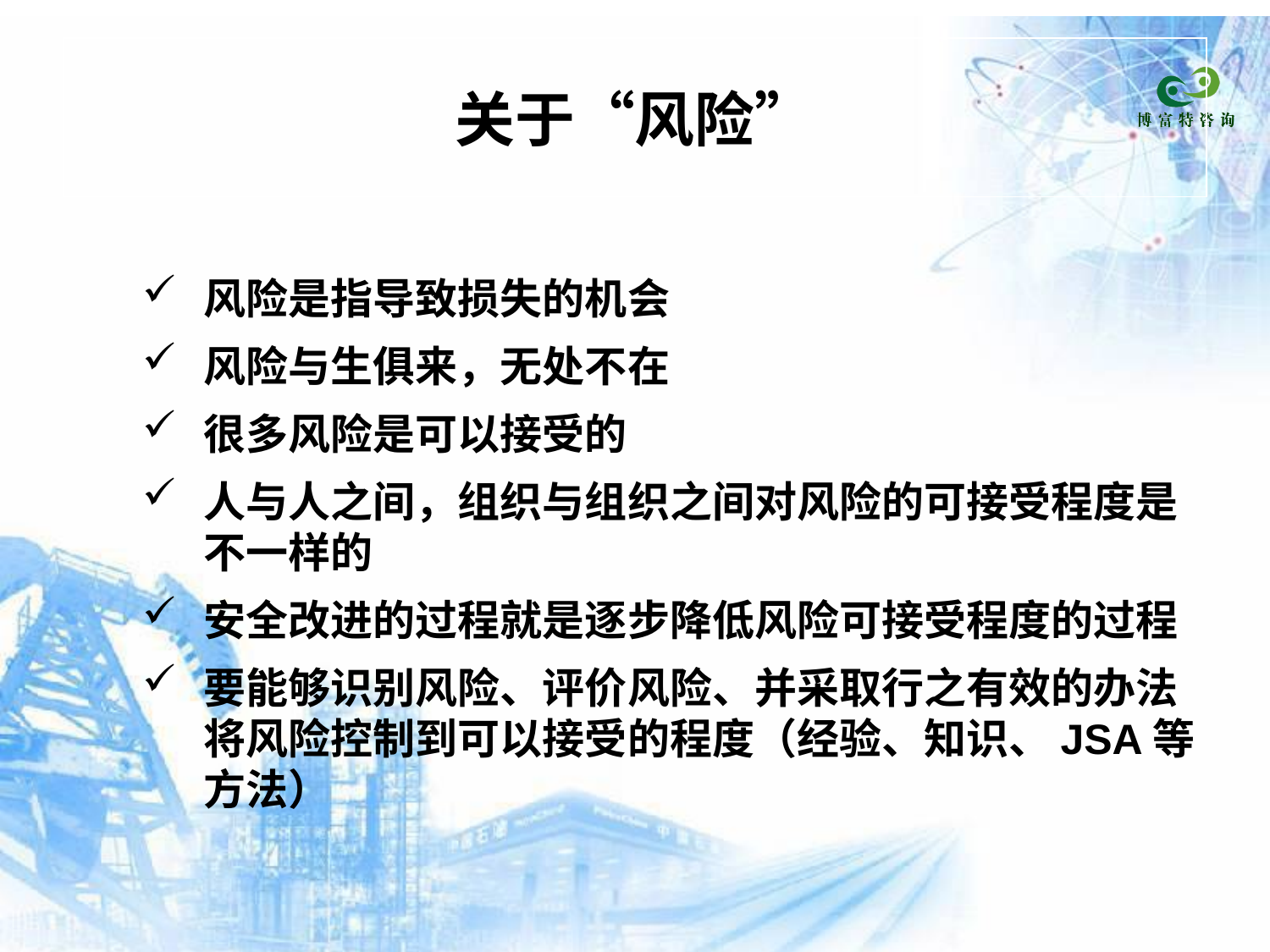

关于“风险”
风险是指导致损失的机会
风险与生俱来，无处不在
很多风险是可以接受的
人与人之间，组织与组织之间对风险的可接受程度是不一样的
安全改进的过程就是逐步降低风险可接受程度的过程
要能够识别风险、评价风险、并采取行之有效的办法将风险控制到可以接受的程度（经验、知识、JSA等方法）